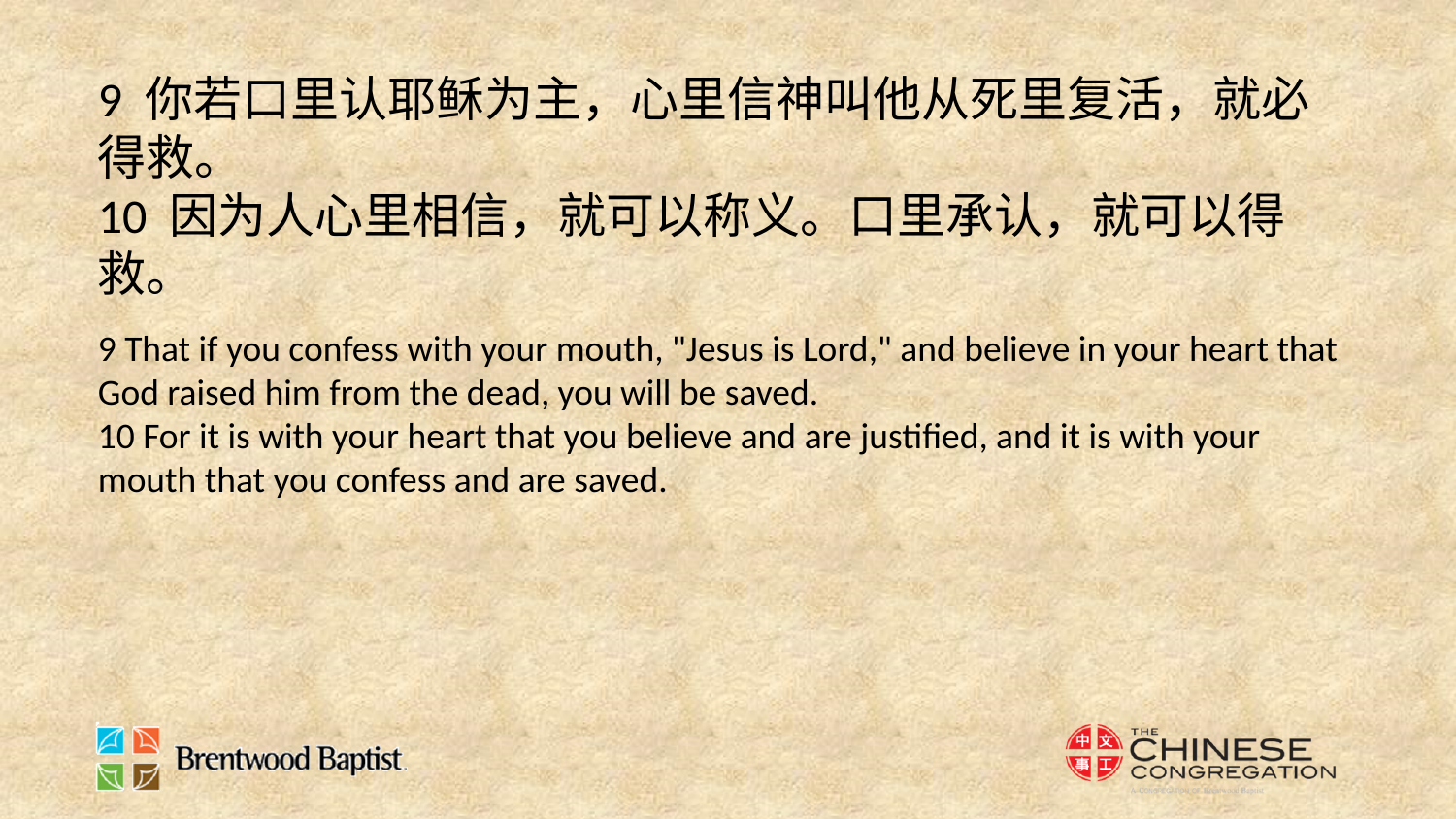

9 你若口里认耶稣为主，心里信神叫他从死里复活，就必得救。
10 因为人心里相信，就可以称义。口里承认，就可以得救。

9 That if you confess with your mouth, "Jesus is Lord," and believe in your heart that God raised him from the dead, you will be saved.
10 For it is with your heart that you believe and are justified, and it is with your mouth that you confess and are saved.